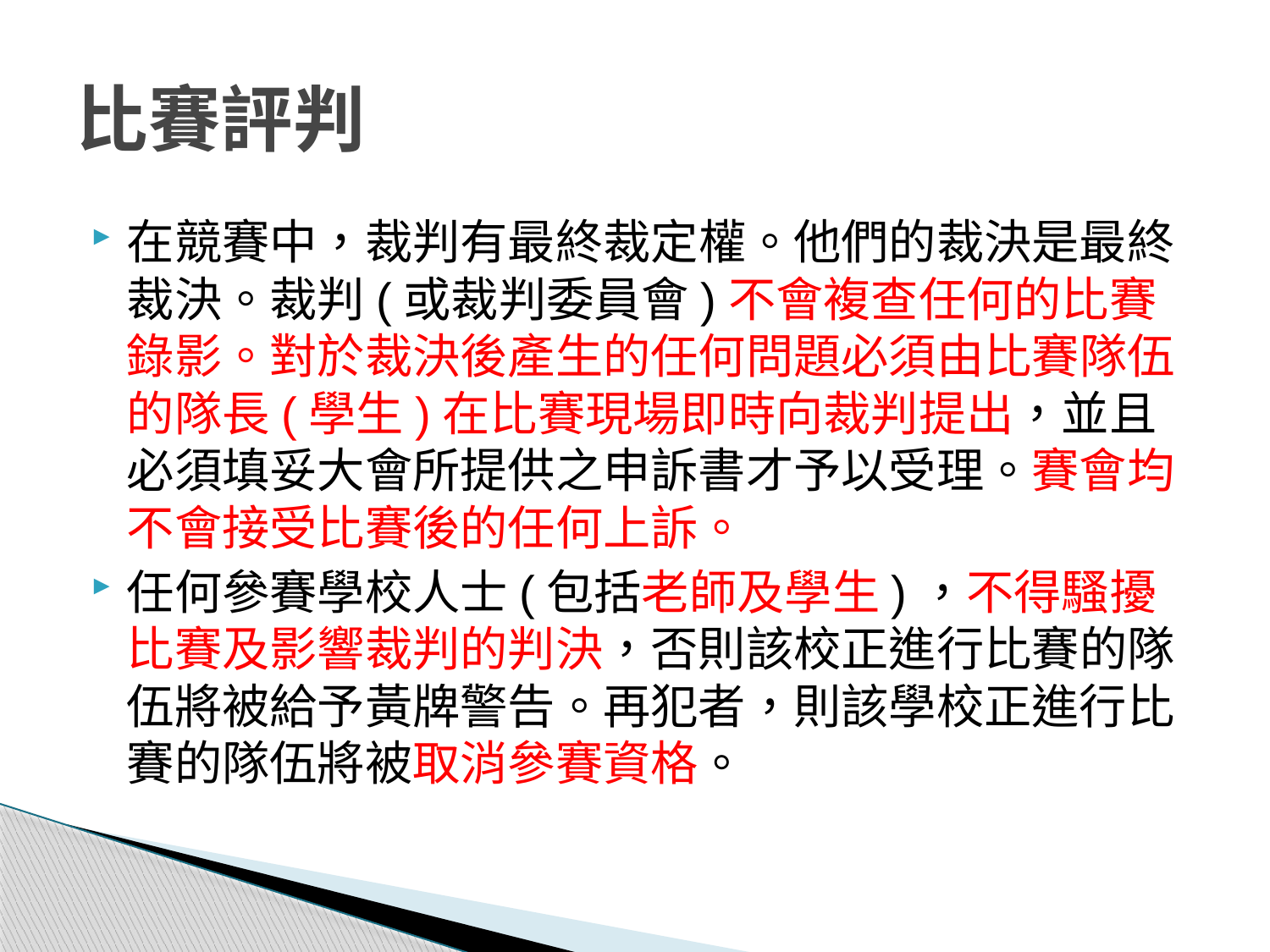

# 比賽評判
在競賽中，裁判有最終裁定權。他們的裁決是最終裁決。裁判(或裁判委員會)不會複查任何的比賽錄影。對於裁決後產生的任何問題必須由比賽隊伍的隊長(學生)在比賽現場即時向裁判提出，並且必須填妥大會所提供之申訴書才予以受理。賽會均不會接受比賽後的任何上訴。
任何參賽學校人士(包括老師及學生)，不得騷擾比賽及影響裁判的判決，否則該校正進行比賽的隊伍將被給予黃牌警告。再犯者，則該學校正進行比賽的隊伍將被取消參賽資格。